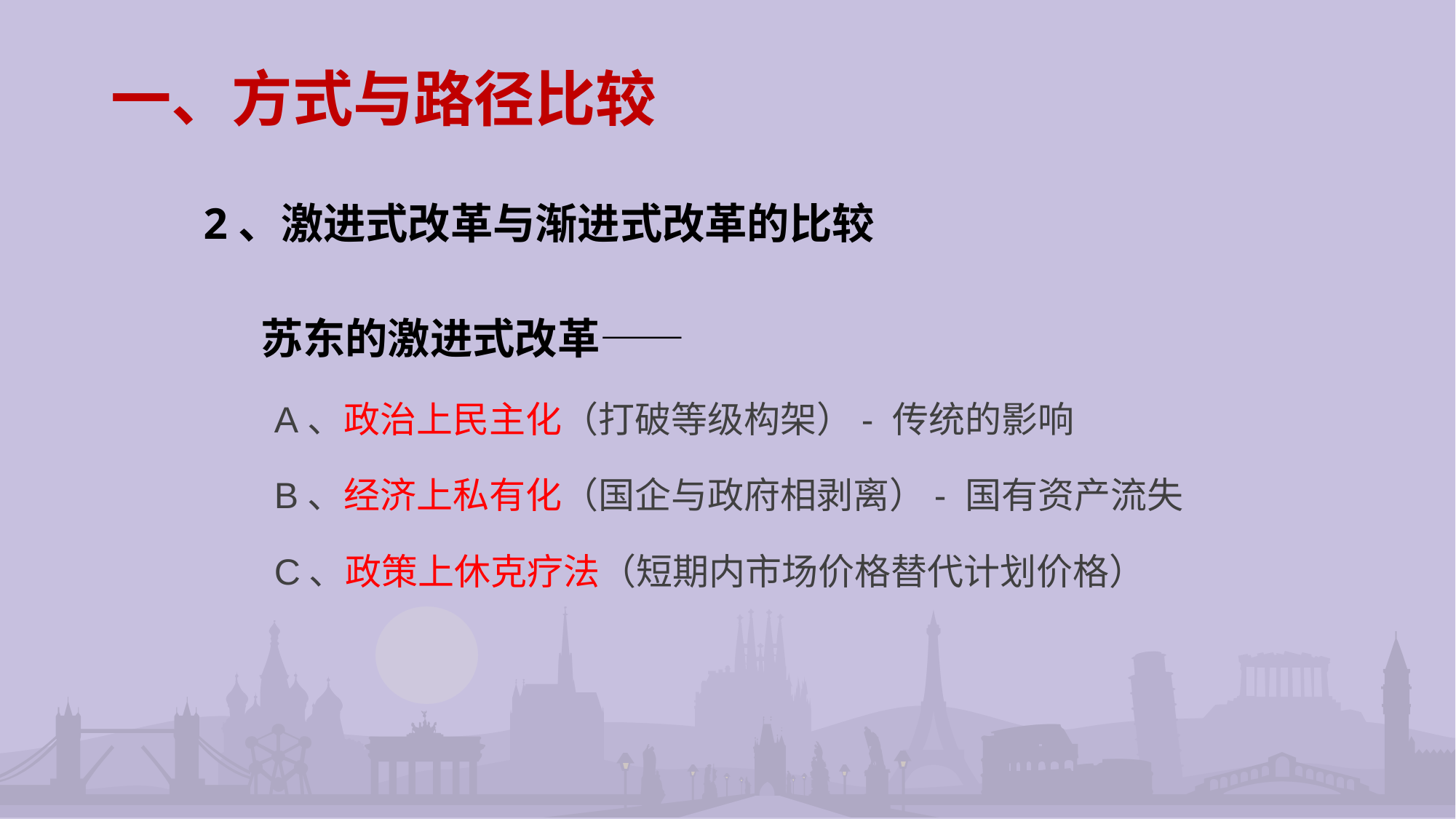

# 一、方式与路径比较
2、激进式改革与渐进式改革的比较

      苏东的激进式改革——
       A、政治上民主化（打破等级构架）- 传统的影响
       B、经济上私有化（国企与政府相剥离）- 国有资产流失
       C、政策上休克疗法（短期内市场价格替代计划价格）